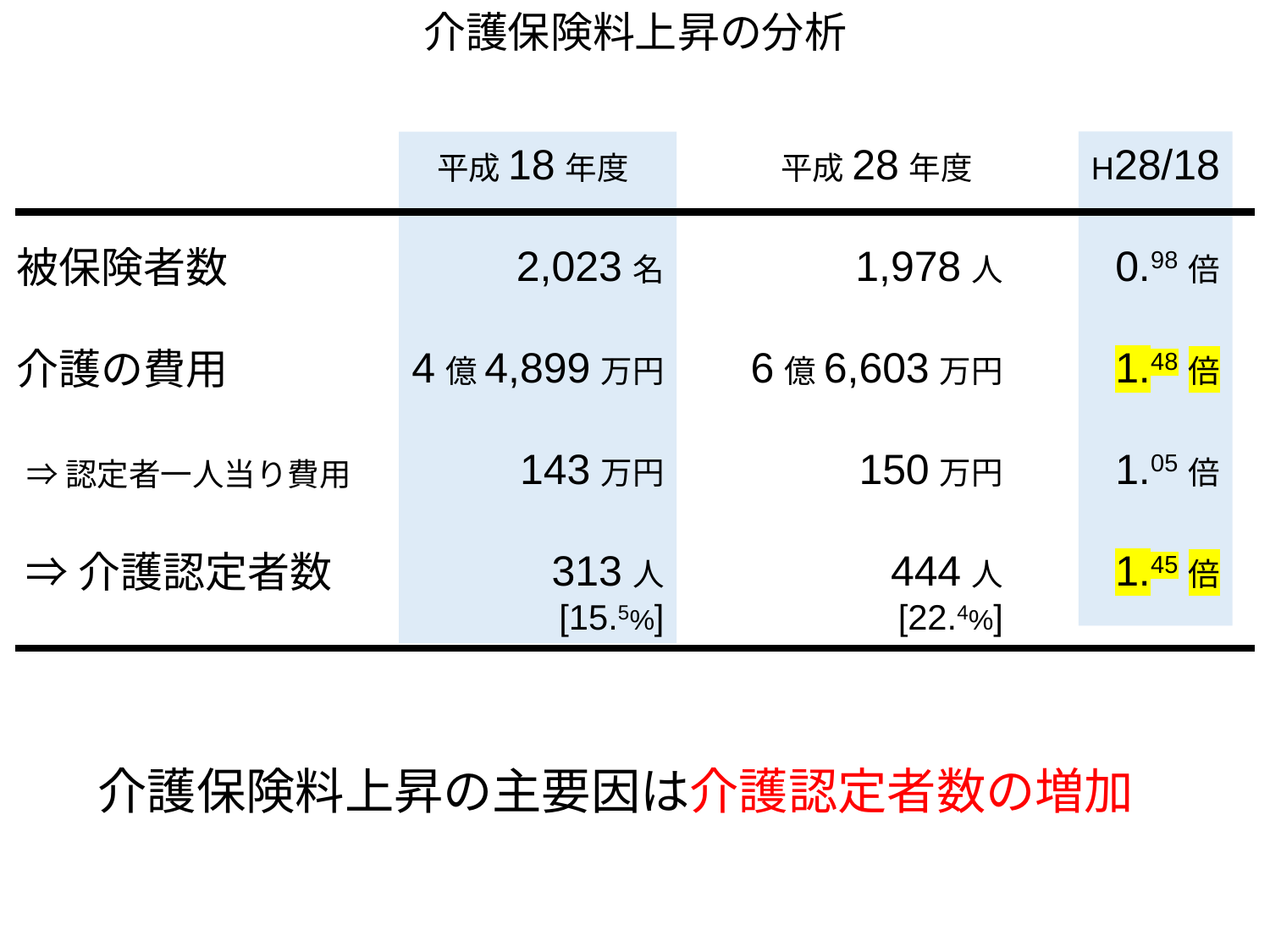

介護保険料上昇の分析
平成18年度

2,023名

4億4,899万円

143万円

313人
[15.5%]
平成28年度

1,978人

6億6,603万円

150万円

444人
[22.4%]
H28/18

0.98倍

1.48倍

1.05倍

1.45倍

被保険者数

介護の費用

 ⇒認定者一人当り費用

 ⇒介護認定者数
介護保険料上昇の主要因は介護認定者数の増加